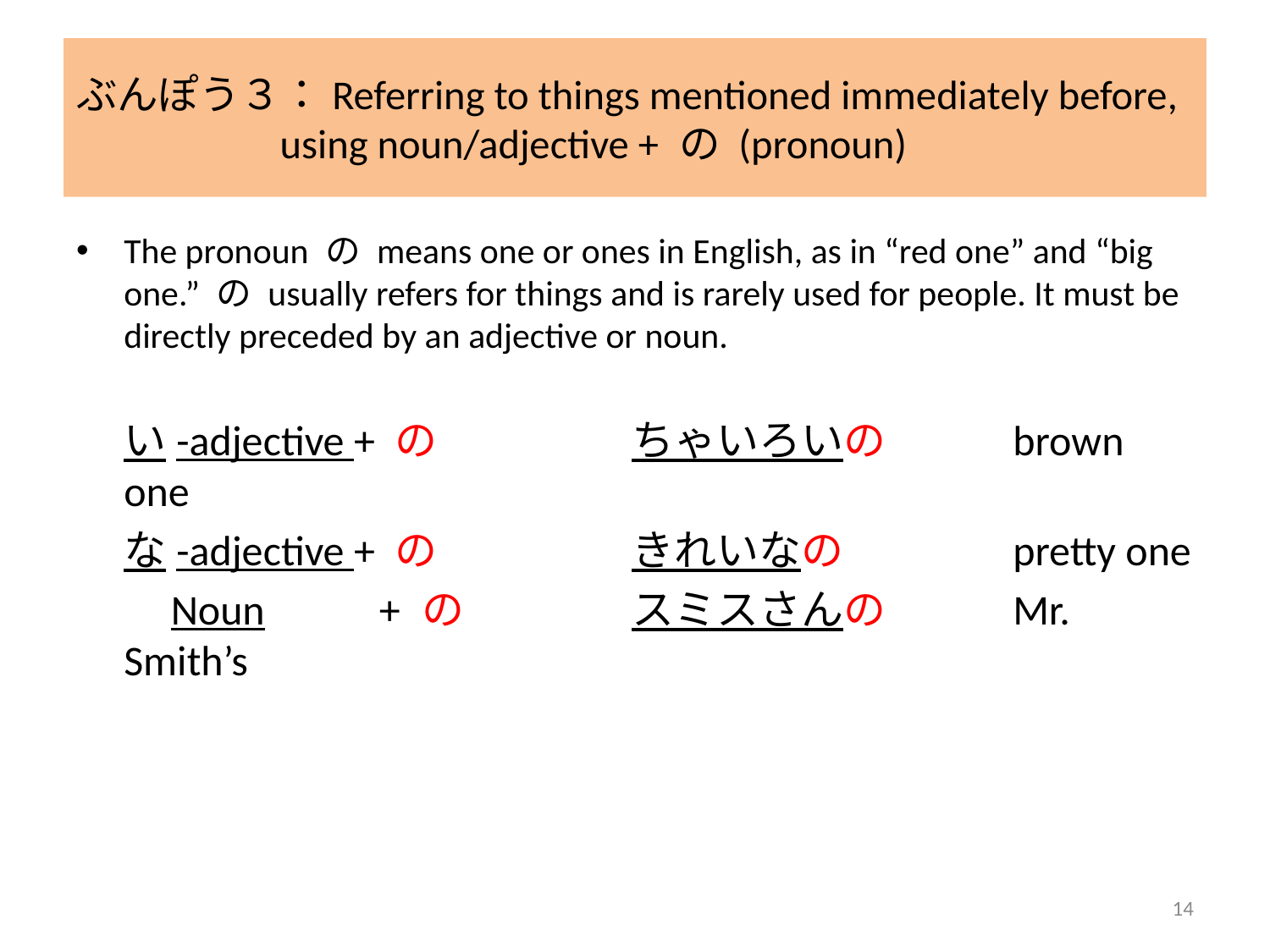

# ぶんぽう３：Referring to things mentioned immediately before, using noun/adjective + の (pronoun)
The pronoun の means one or ones in English, as in “red one” and “big one.” の usually refers for things and is rarely used for people. It must be directly preceded by an adjective or noun.

	い-adjective + の　		ちゃいろいの	brown one
	な-adjective + の		きれいなの		pretty one
　　Noun            + の		スミスさんの	Mr. Smith’s
14